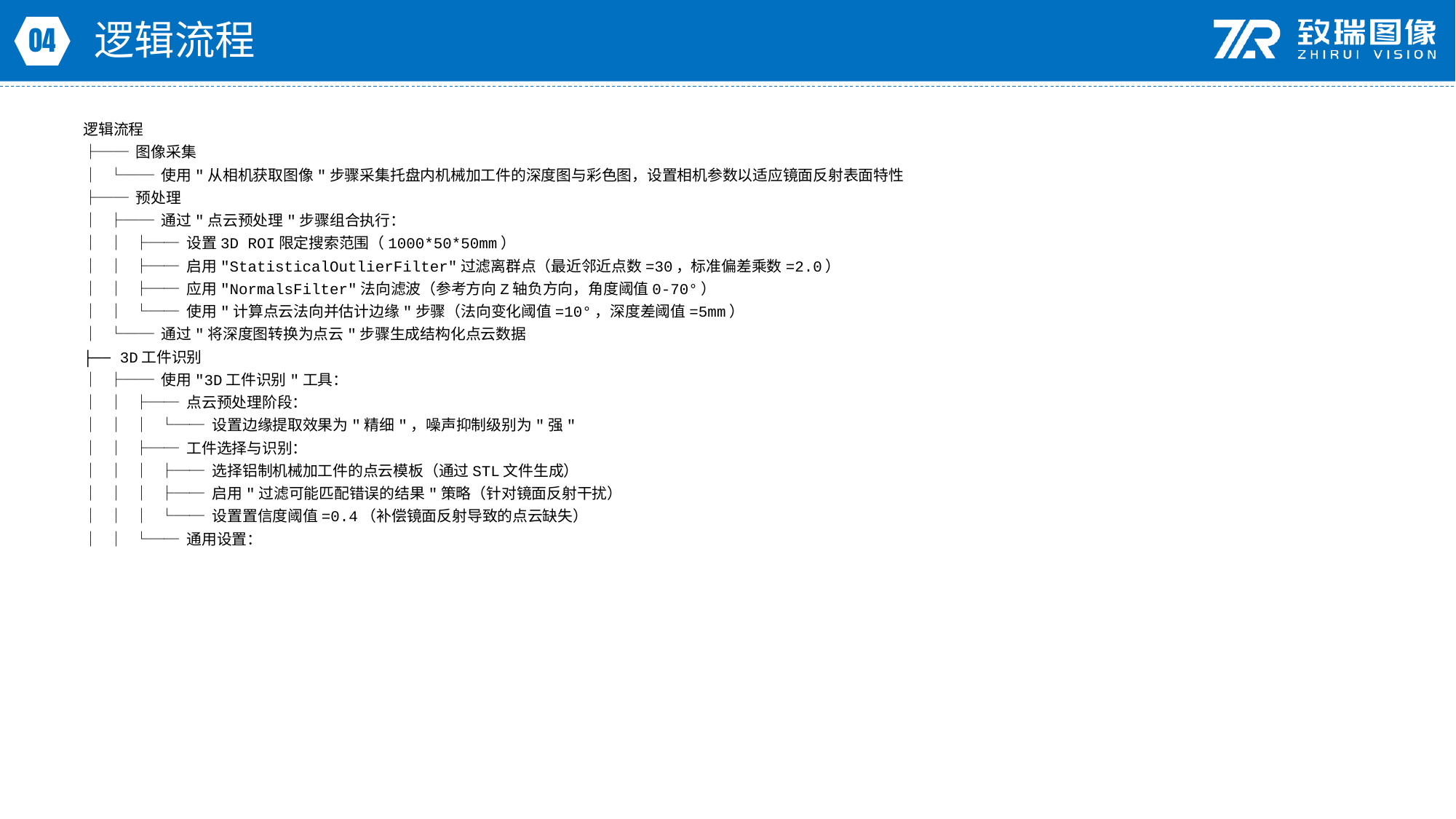

逻辑流程
04

逻辑流程
├── 图像采集
│   └── 使用"从相机获取图像"步骤采集托盘内机械加工件的深度图与彩色图，设置相机参数以适应镜面反射表面特性
├── 预处理
│   ├── 通过"点云预处理"步骤组合执行：
│   │   ├── 设置3D ROI限定搜索范围（1000*50*50mm）
│   │   ├── 启用"StatisticalOutlierFilter"过滤离群点（最近邻近点数=30，标准偏差乘数=2.0）
│   │   ├── 应用"NormalsFilter"法向滤波（参考方向Z轴负方向，角度阈值0-70°）
│   │   └── 使用"计算点云法向并估计边缘"步骤（法向变化阈值=10°，深度差阈值=5mm）
│   └── 通过"将深度图转换为点云"步骤生成结构化点云数据
├── 3D工件识别
│   ├── 使用"3D工件识别"工具：
│   │   ├── 点云预处理阶段：
│   │   │   └── 设置边缘提取效果为"精细"，噪声抑制级别为"强"
│   │   ├── 工件选择与识别：
│   │   │   ├── 选择铝制机械加工件的点云模板（通过STL文件生成）
│   │   │   ├── 启用"过滤可能匹配错误的结果"策略（针对镜面反射干扰）
│   │   │   └── 设置置信度阈值=0.4（补偿镜面反射导致的点云缺失）
│   │   └── 通用设置：